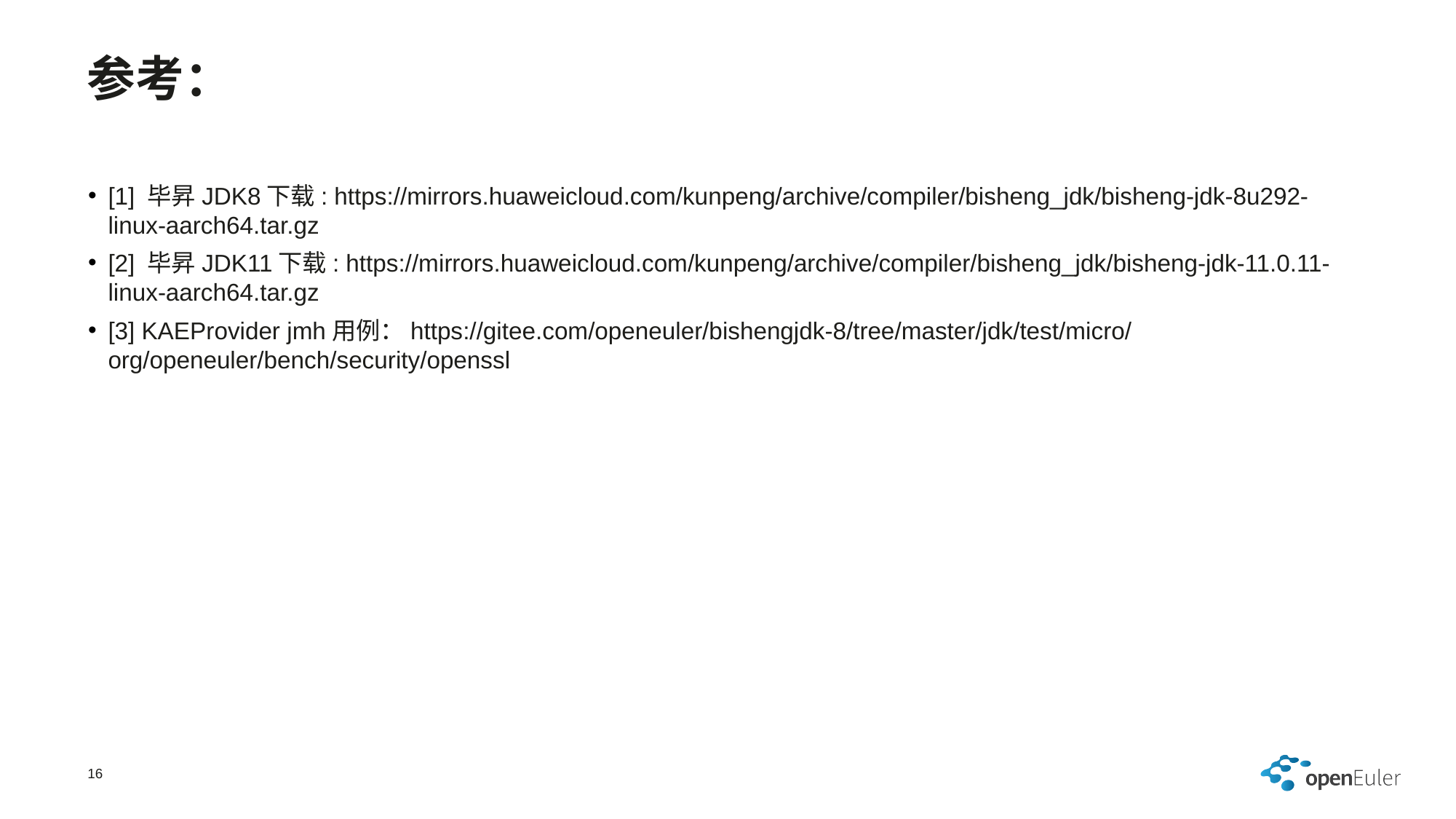

参考：
[1] 毕昇JDK8下载: https://mirrors.huaweicloud.com/kunpeng/archive/compiler/bisheng_jdk/bisheng-jdk-8u292-linux-aarch64.tar.gz
[2] 毕昇JDK11下载: https://mirrors.huaweicloud.com/kunpeng/archive/compiler/bisheng_jdk/bisheng-jdk-11.0.11-linux-aarch64.tar.gz
[3] KAEProvider jmh用例：https://gitee.com/openeuler/bishengjdk-8/tree/master/jdk/test/micro/
org/openeuler/bench/security/openssl